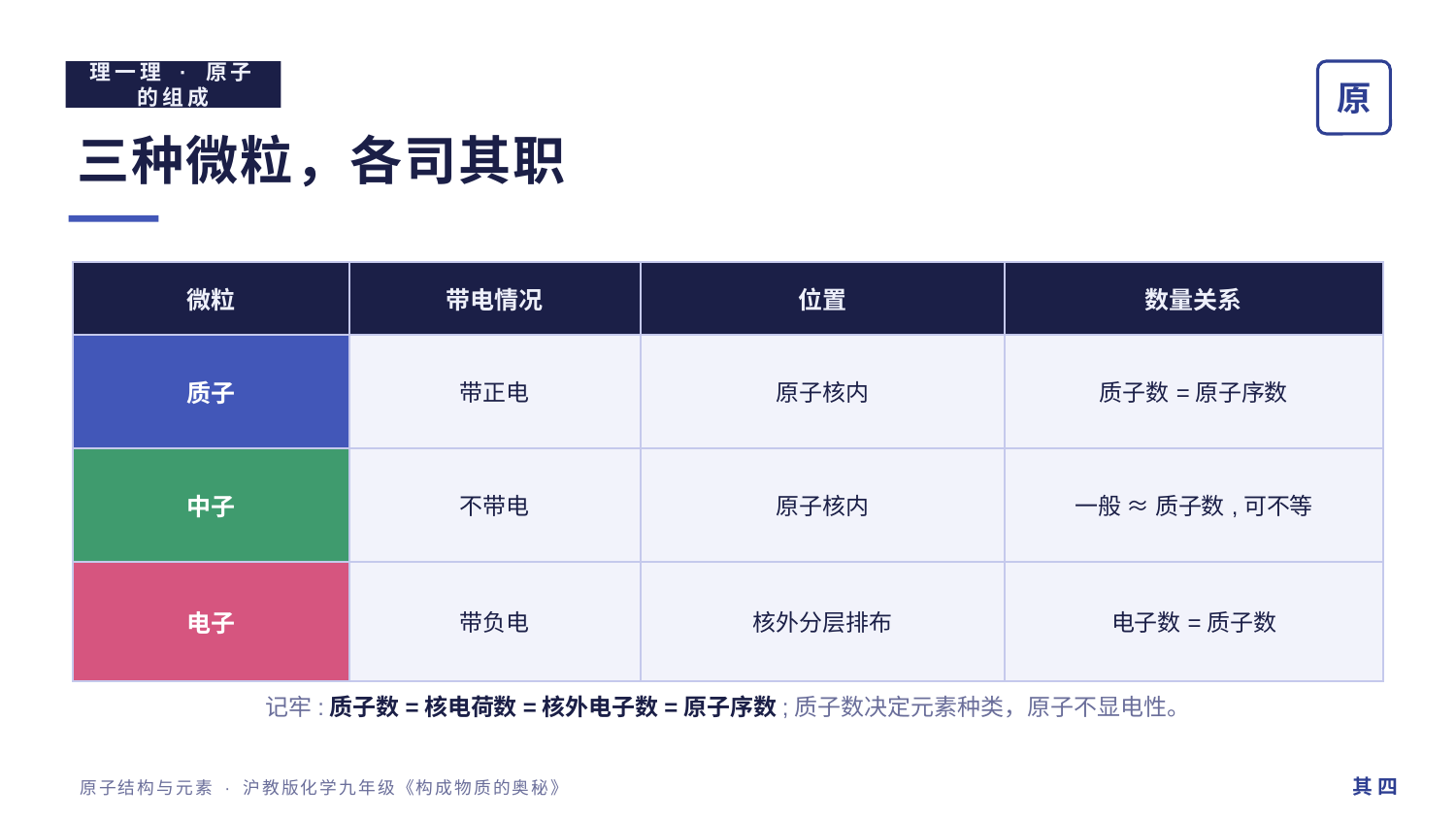

理一理 · 原子的组成
原

三种微粒，各司其职

| 微粒 | 带电情况 | 位置 | 数量关系 |
| --- | --- | --- | --- |
| 质子 | 带正电 | 原子核内 | 质子数=原子序数 |
| 中子 | 不带电 | 原子核内 | 一般 ≈ 质子数,可不等 |
| 电子 | 带负电 | 核外分层排布 | 电子数=质子数 |
记牢:质子数=核电荷数=核外电子数=原子序数;质子数决定元素种类，原子不显电性。
其 四
原子结构与元素 · 沪教版化学九年级《构成物质的奥秘》